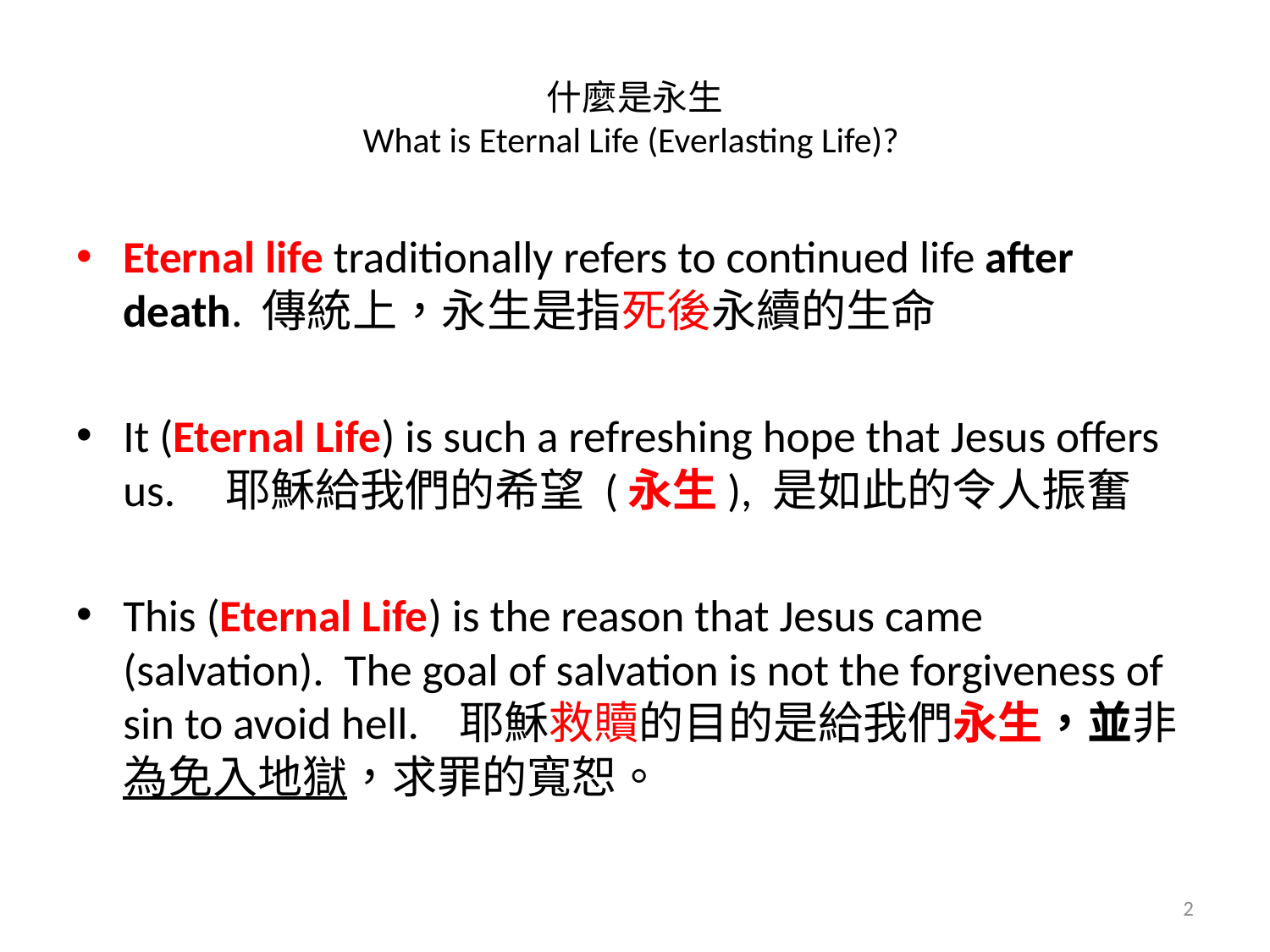

# 什麼是永生 What is Eternal Life (Everlasting Life)?
Eternal life traditionally refers to continued life after death. 傳統上，永生是指死後永續的生命

It (Eternal Life) is such a refreshing hope that Jesus offers us.    耶穌給我們的希望 (永生), 是如此的令人振奮

This (Eternal Life) is the reason that Jesus came (salvation).  The goal of salvation is not the forgiveness of sin to avoid hell.   耶穌救贖的目的是給我們永生，並非為免入地獄，求罪的寬恕。

2